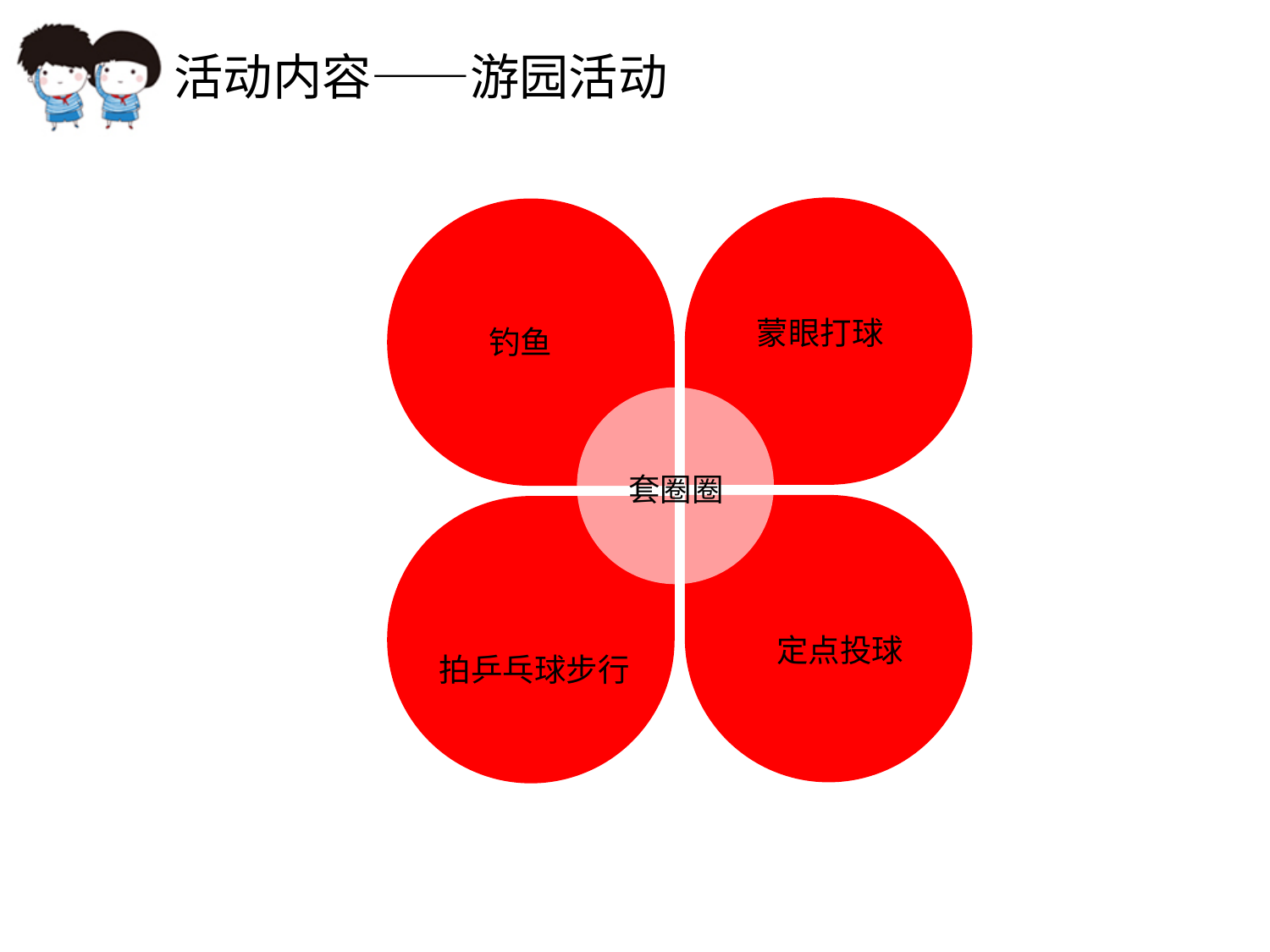

活动内容——游园活动

点击添加文本
蒙眼打球
钓鱼

点击添加文本
套圈圈
点击添加文本
定点投球
拍乒乓球步行
点击添加文本